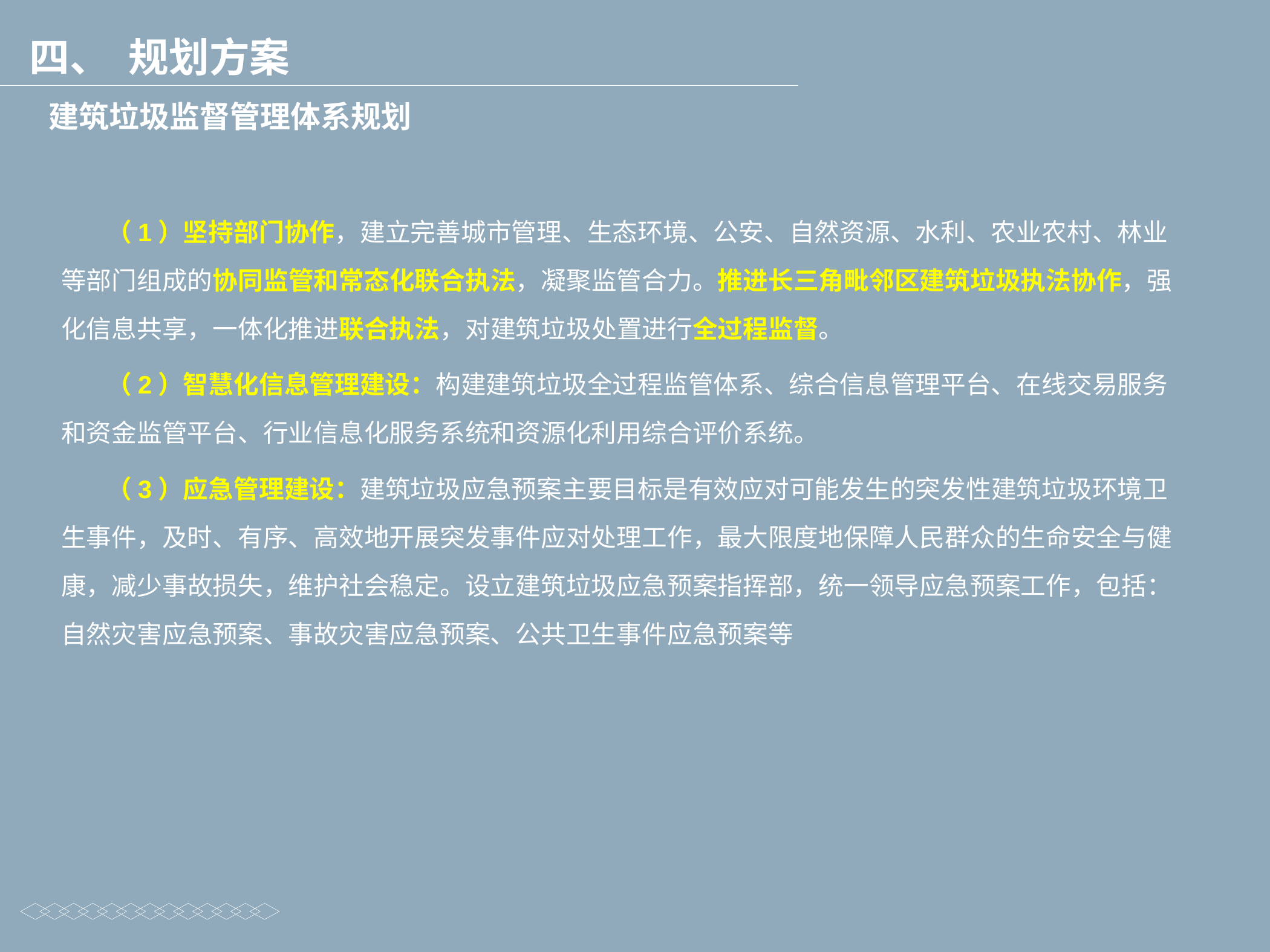

四、  规划方案
建筑垃圾监督管理体系规划
（1）坚持部门协作，建立完善城市管理、生态环境、公安、自然资源、水利、农业农村、林业等部门组成的协同监管和常态化联合执法，凝聚监管合力。推进长三角毗邻区建筑垃圾执法协作，强化信息共享，一体化推进联合执法，对建筑垃圾处置进行全过程监督。
（2）智慧化信息管理建设：构建建筑垃圾全过程监管体系、综合信息管理平台、在线交易服务和资金监管平台、行业信息化服务系统和资源化利用综合评价系统。
（3）应急管理建设：建筑垃圾应急预案主要目标是有效应对可能发生的突发性建筑垃圾环境卫生事件，及时、有序、高效地开展突发事件应对处理工作，最大限度地保障人民群众的生命安全与健康，减少事故损失，维护社会稳定。设立建筑垃圾应急预案指挥部，统一领导应急预案工作，包括：自然灾害应急预案、事故灾害应急预案、公共卫生事件应急预案等